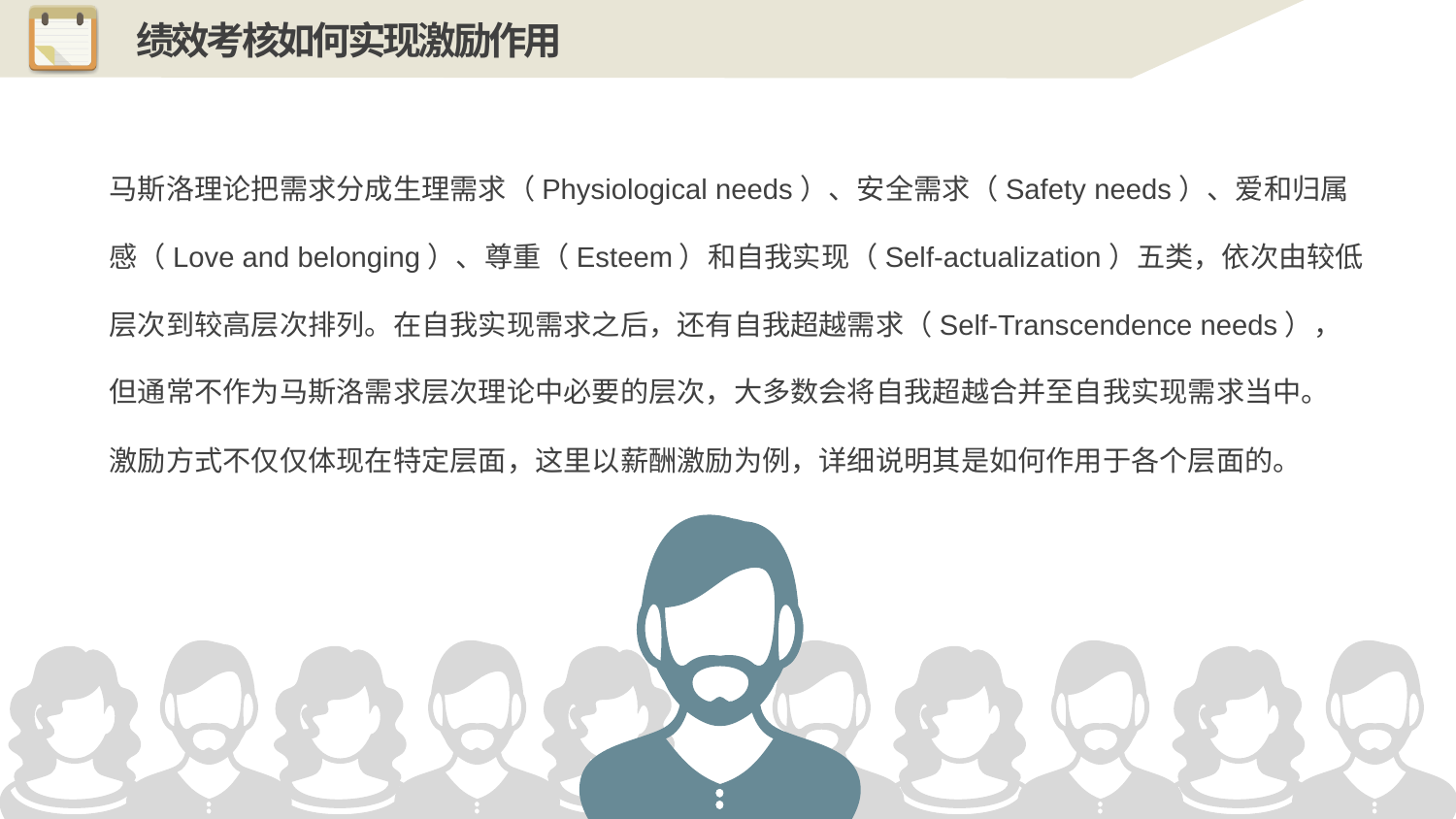

绩效考核如何实现激励作用
马斯洛理论把需求分成生理需求（Physiological needs）、安全需求（Safety needs）、爱和归属感（Love and belonging）、尊重（Esteem）和自我实现（Self-actualization）五类，依次由较低层次到较高层次排列。在自我实现需求之后，还有自我超越需求（Self-Transcendence needs），但通常不作为马斯洛需求层次理论中必要的层次，大多数会将自我超越合并至自我实现需求当中。
激励方式不仅仅体现在特定层面，这里以薪酬激励为例，详细说明其是如何作用于各个层面的。